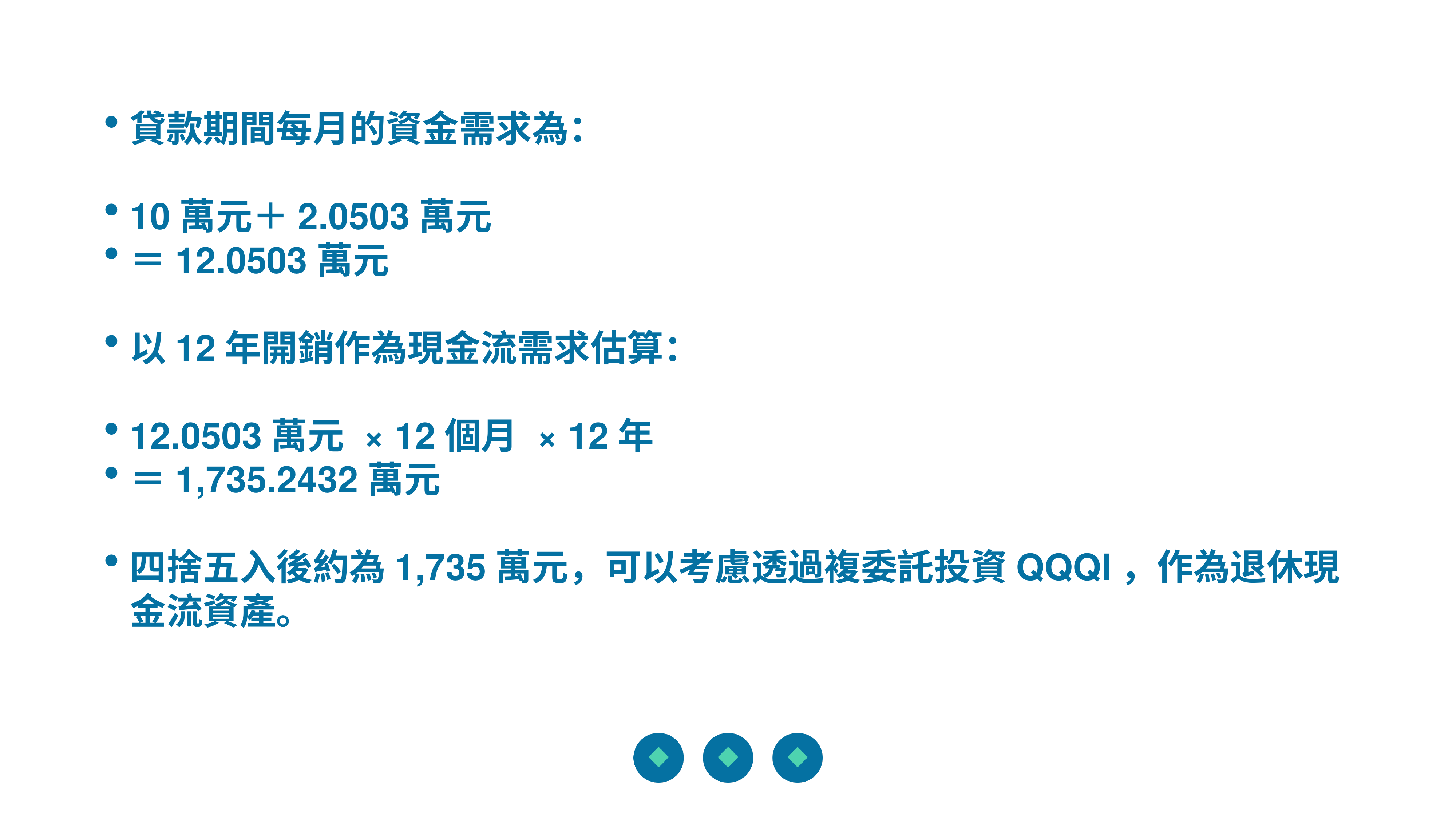

貸款期間每月的資金需求為：

10萬元＋2.0503萬元
＝12.0503萬元

以12年開銷作為現金流需求估算：

12.0503萬元 × 12個月 × 12年
＝1,735.2432萬元

四捨五入後約為1,735萬元，可以考慮透過複委託投資QQQI，作為退休現金流資產。